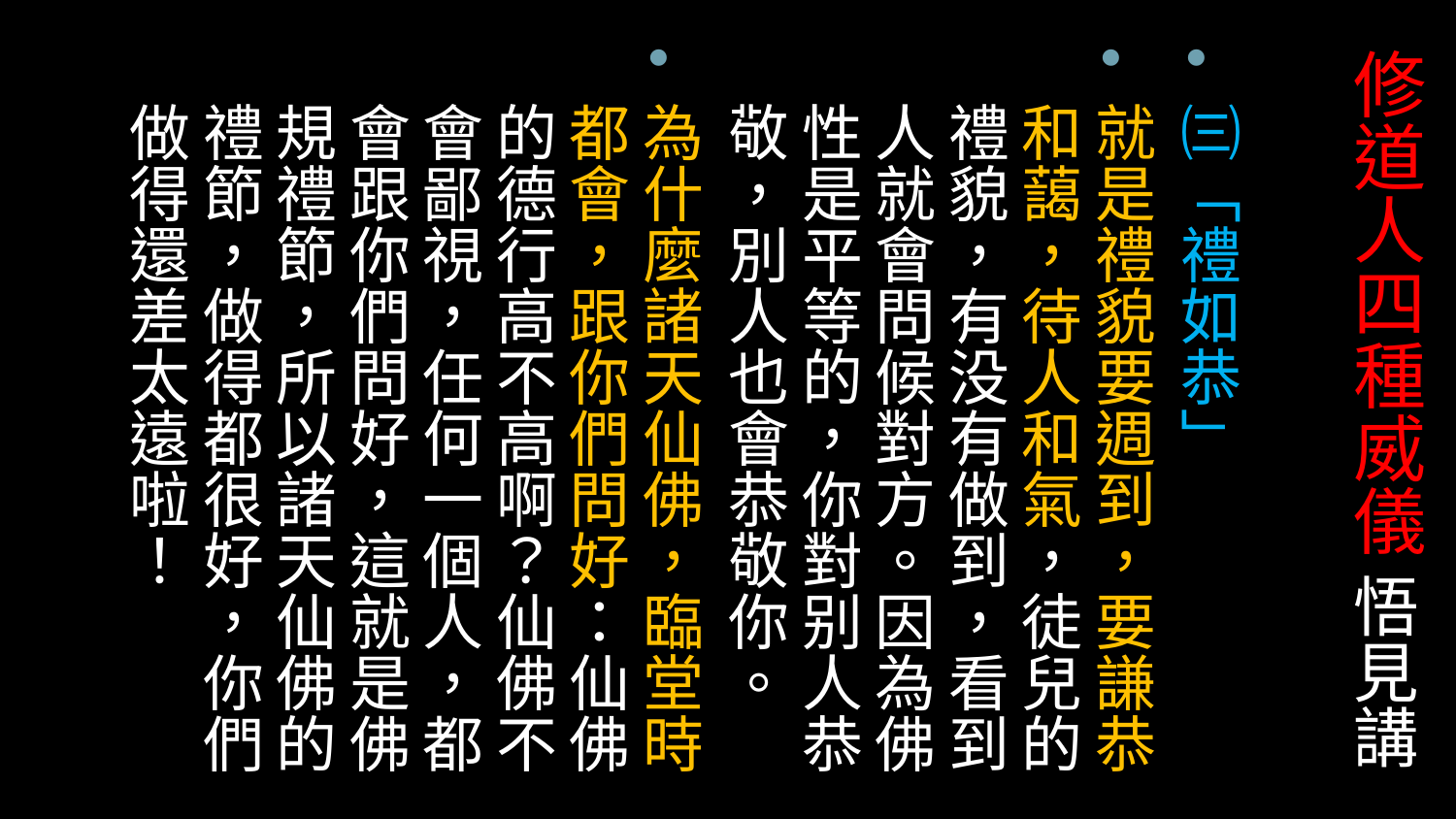

# 修道人四種威儀 悟見講
㈢「禮如恭」
就是禮貌要週到，要謙恭和藹，待人和氣，徒兒的禮貌，有没有做到，看到人就會問候對方。因為佛性是平等的，你對别人恭敬，別人也會恭敬你。
為什麼諸天仙佛，臨堂時都會，跟你們問好：仙佛的德行高不高啊？仙佛不會鄙視，任何一個人，都會跟你們問好，這就是佛規禮節，所以諸天仙佛的禮節，做得都很好，你們做得還差太遠啦！